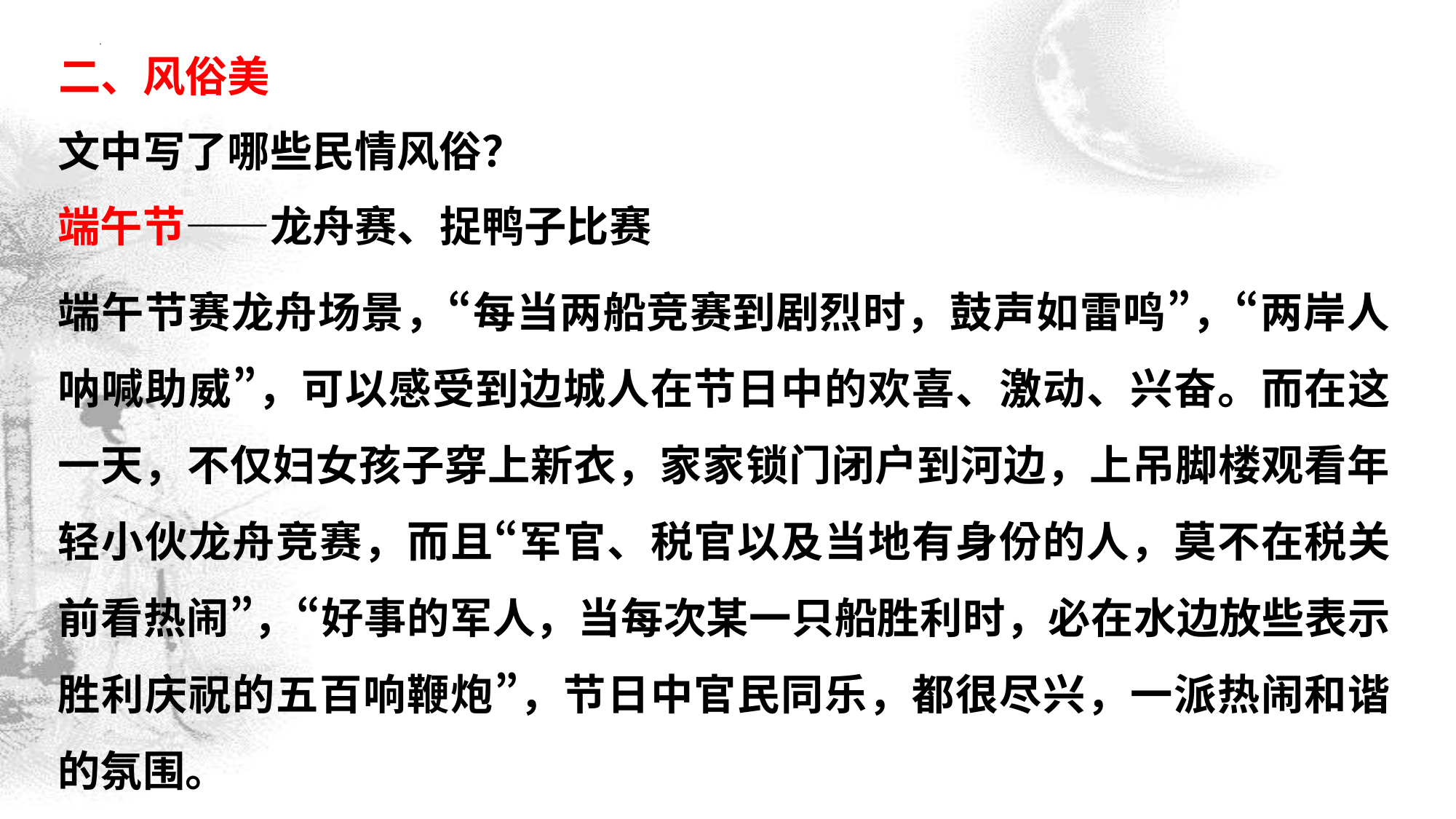

二、风俗美
文中写了哪些民情风俗？
端午节——龙舟赛、捉鸭子比赛
端午节赛龙舟场景，“每当两船竞赛到剧烈时，鼓声如雷鸣”，“两岸人呐喊助威”，可以感受到边城人在节日中的欢喜、激动、兴奋。而在这一天，不仅妇女孩子穿上新衣，家家锁门闭户到河边，上吊脚楼观看年轻小伙龙舟竞赛，而且“军官、税官以及当地有身份的人，莫不在税关前看热闹”，“好事的军人，当每次某一只船胜利时，必在水边放些表示胜利庆祝的五百响鞭炮”，节日中官民同乐，都很尽兴，一派热闹和谐的氛围。